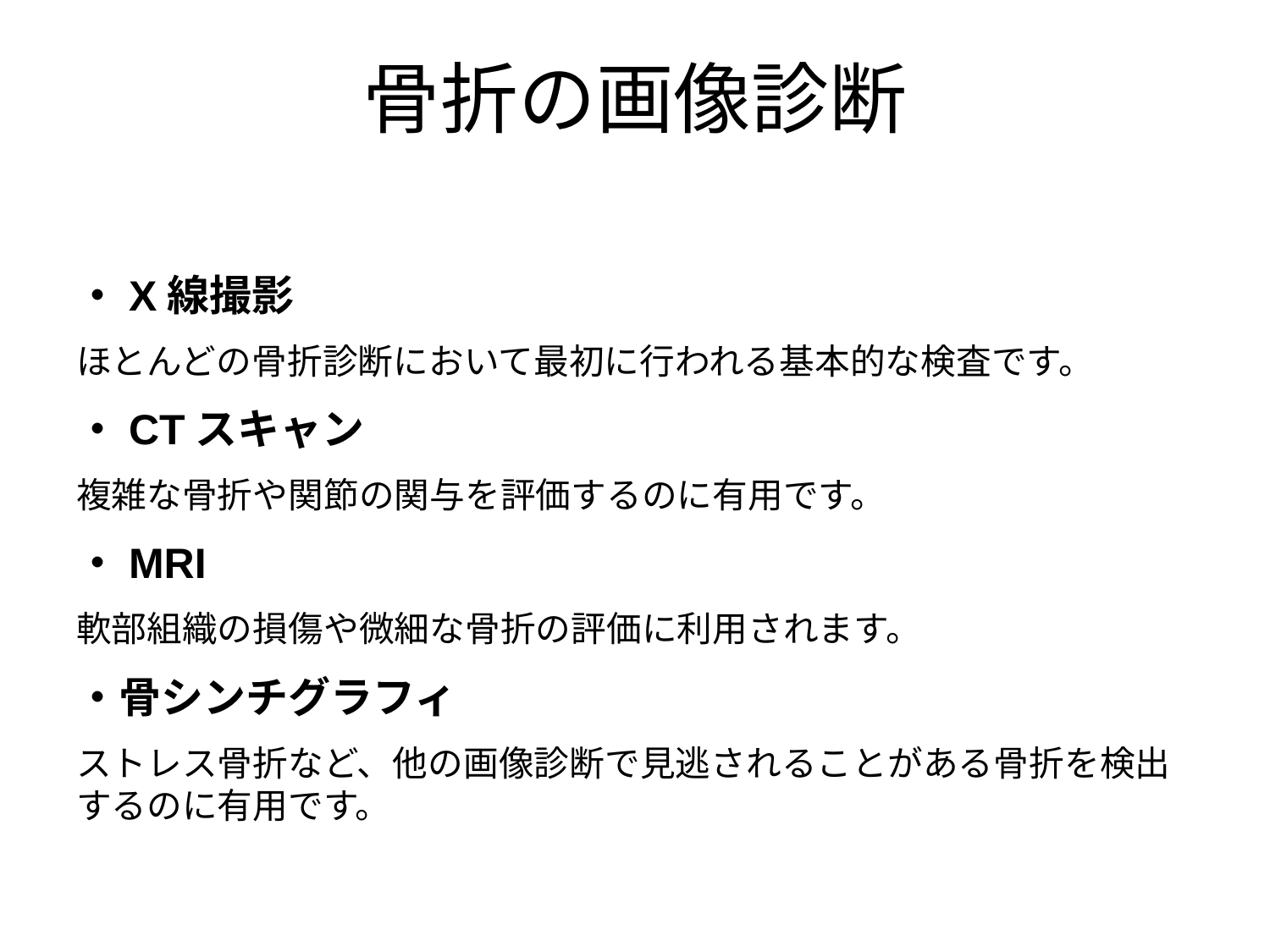

# 骨折の画像診断
・X線撮影
ほとんどの骨折診断において最初に行われる基本的な検査です。
・CTスキャン
複雑な骨折や関節の関与を評価するのに有用です。
・MRI
軟部組織の損傷や微細な骨折の評価に利用されます。
・骨シンチグラフィ
ストレス骨折など、他の画像診断で見逃されることがある骨折を検出するのに有用です。